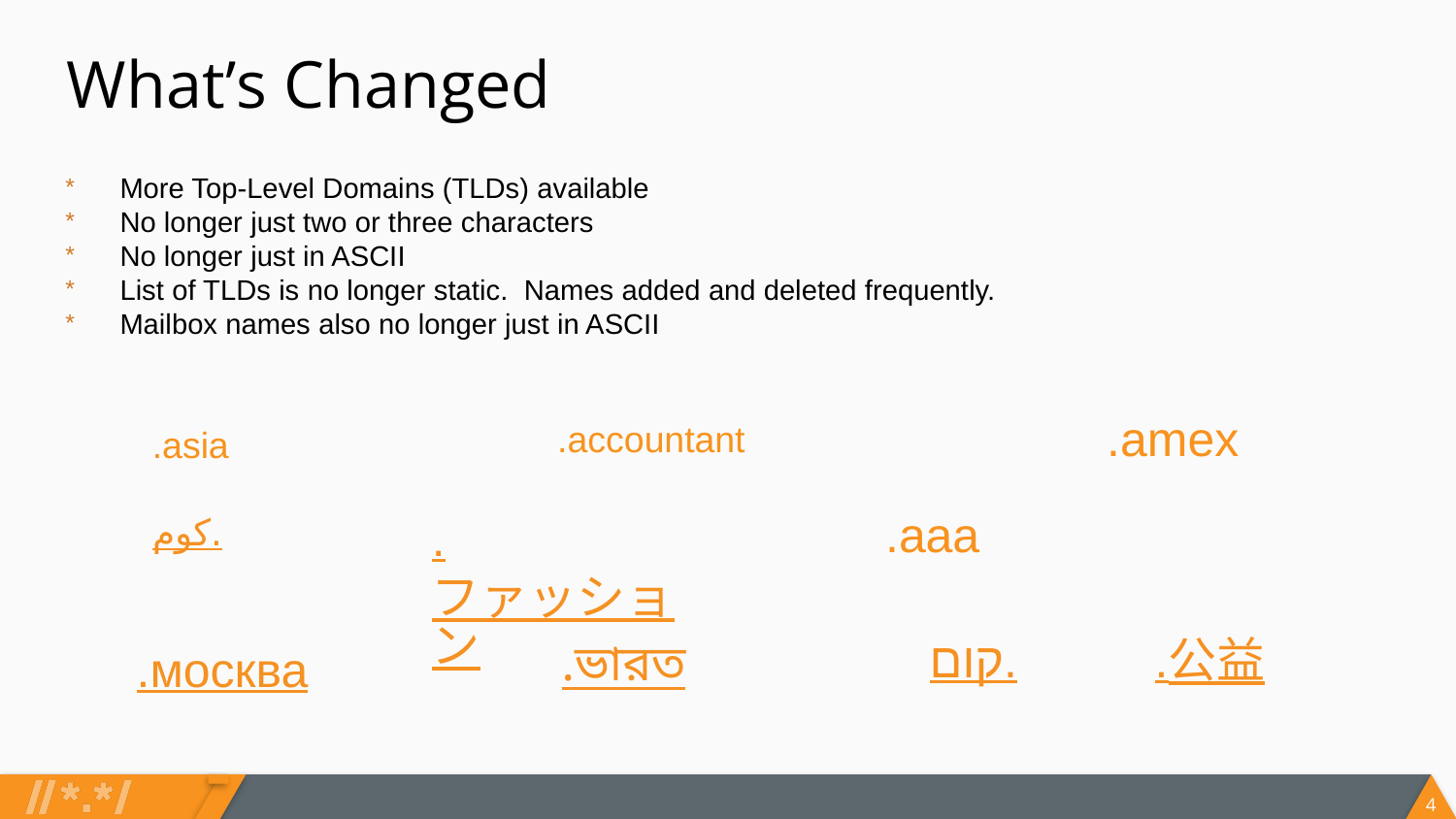

# What’s Changed
More Top-Level Domains (TLDs) available
No longer just two or three characters
No longer just in ASCII
List of TLDs is no longer static.  Names added and deleted frequently.
Mailbox names also no longer just in ASCII
.amex
.accountant
.asia
‎
‏.كوم‎
.aaa
.ファッション
‏.קום
.公益
.ভারত
.москва